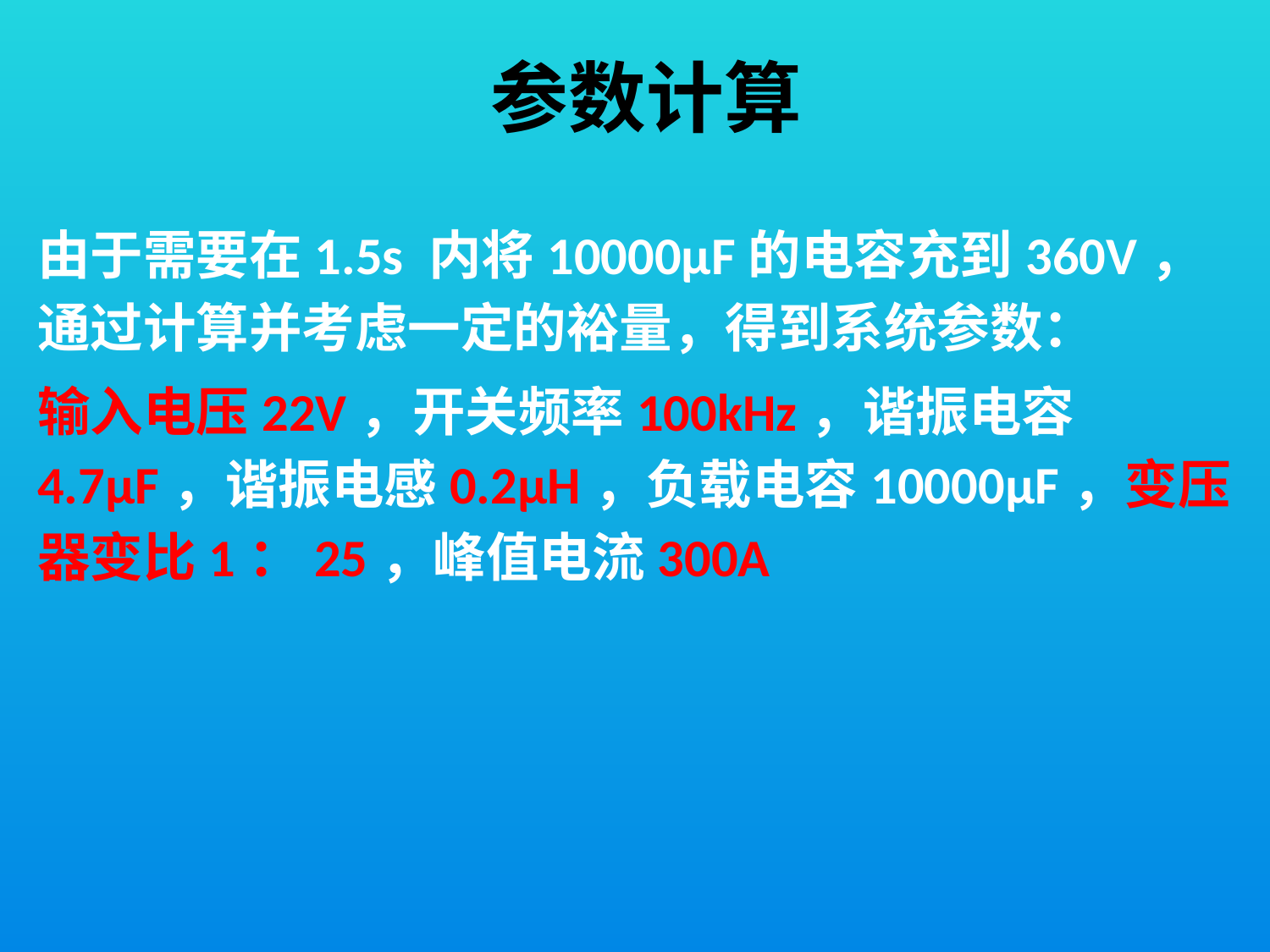

# 参数计算
由于需要在1.5s 内将10000μF的电容充到360V，通过计算并考虑一定的裕量，得到系统参数：
输入电压22V，开关频率100kHz，谐振电容4.7μF，谐振电感0.2μH，负载电容10000μF，变压器变比1：25，峰值电流300A